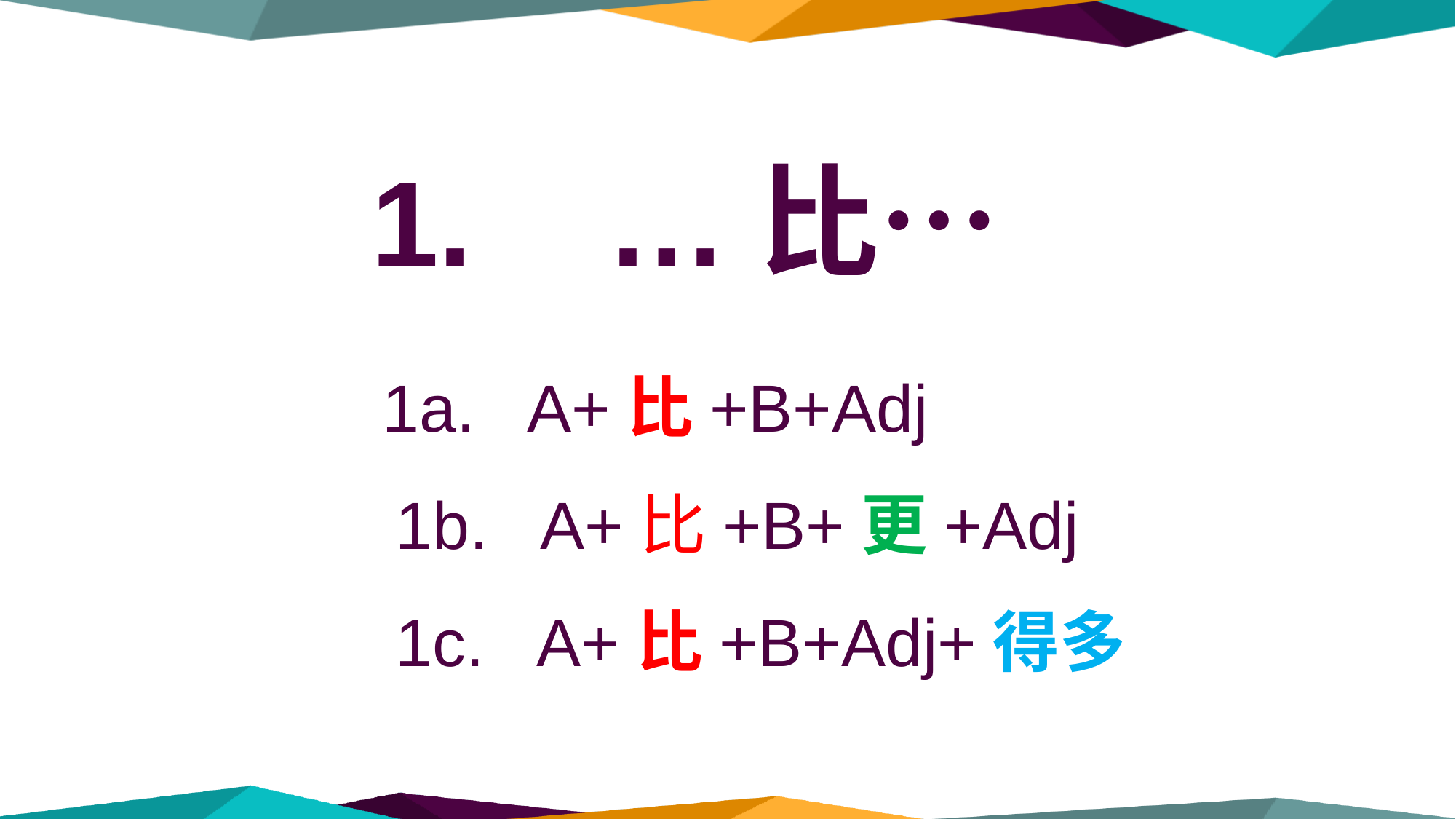

1.    …比…
1a.   A+比+B+Adj
1b.   A+比+B+更+Adj
1c.   A+比+B+Adj+得多